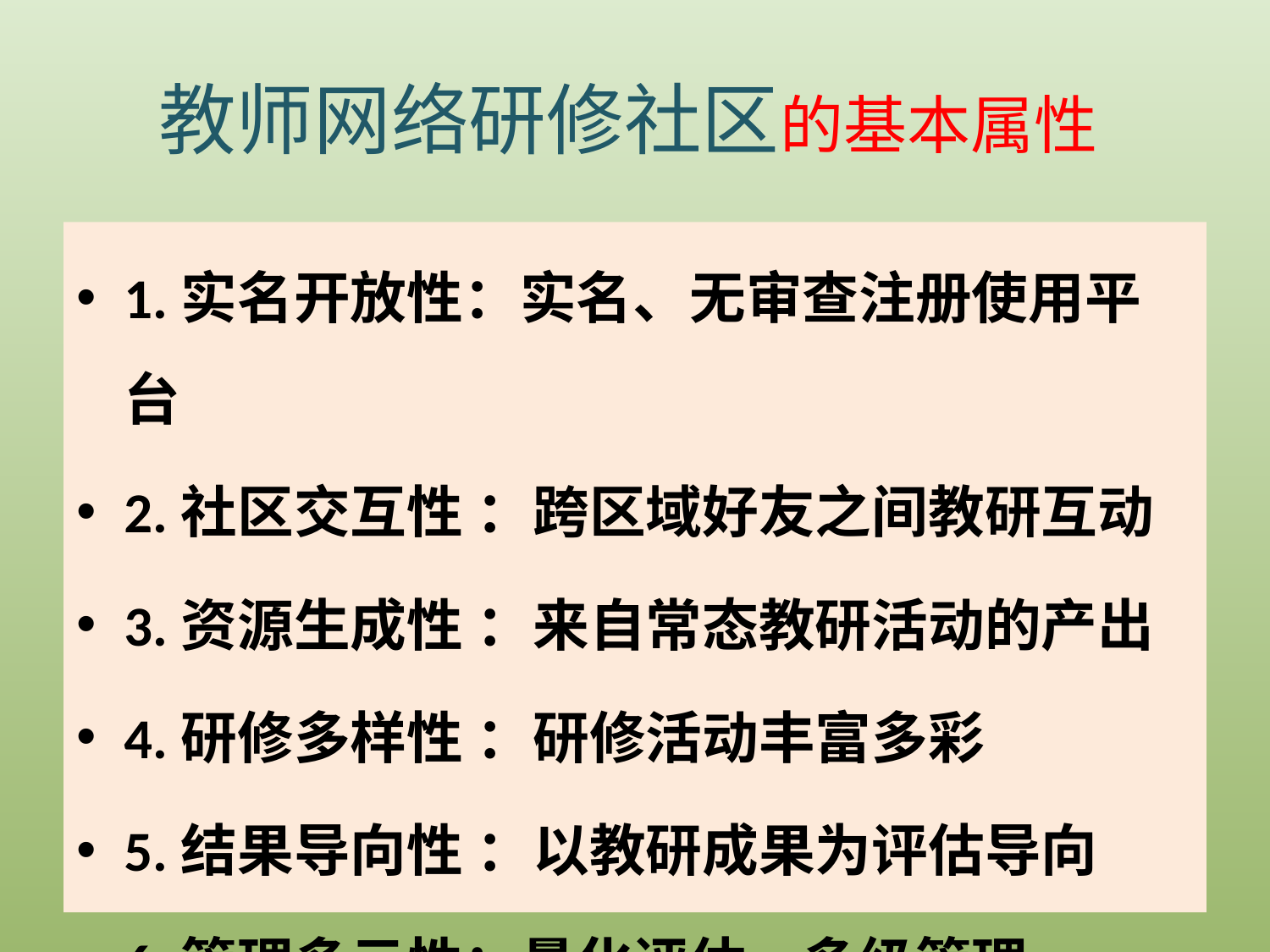

# 教师网络研修社区的基本属性
1.实名开放性：实名、无审查注册使用平台
2.社区交互性 ：跨区域好友之间教研互动
3.资源生成性 ：来自常态教研活动的产出
4.研修多样性 ：研修活动丰富多彩
5.结果导向性 ：以教研成果为评估导向
6.管理多元性：量化评估、多级管理